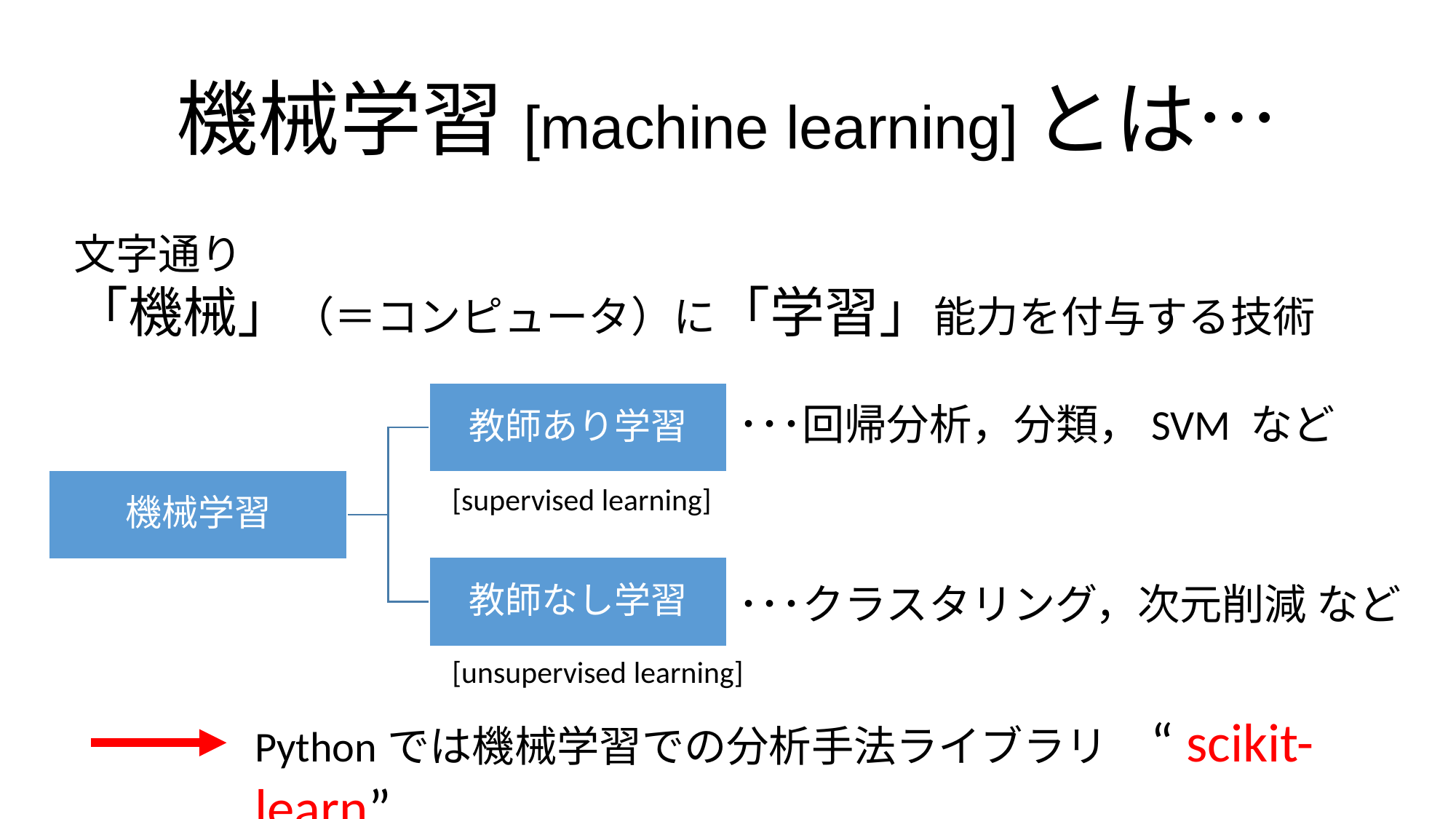

# 機械学習[machine learning]とは…
文字通り
「機械」（＝コンピュータ）に「学習」能力を付与する技術
機械学習
教師あり学習
教師なし学習
･･･回帰分析，分類，SVM など
[supervised learning]
･･･クラスタリング，次元削減 など
[unsupervised learning]
Pythonでは機械学習での分析手法ライブラリ　“scikit-learn”